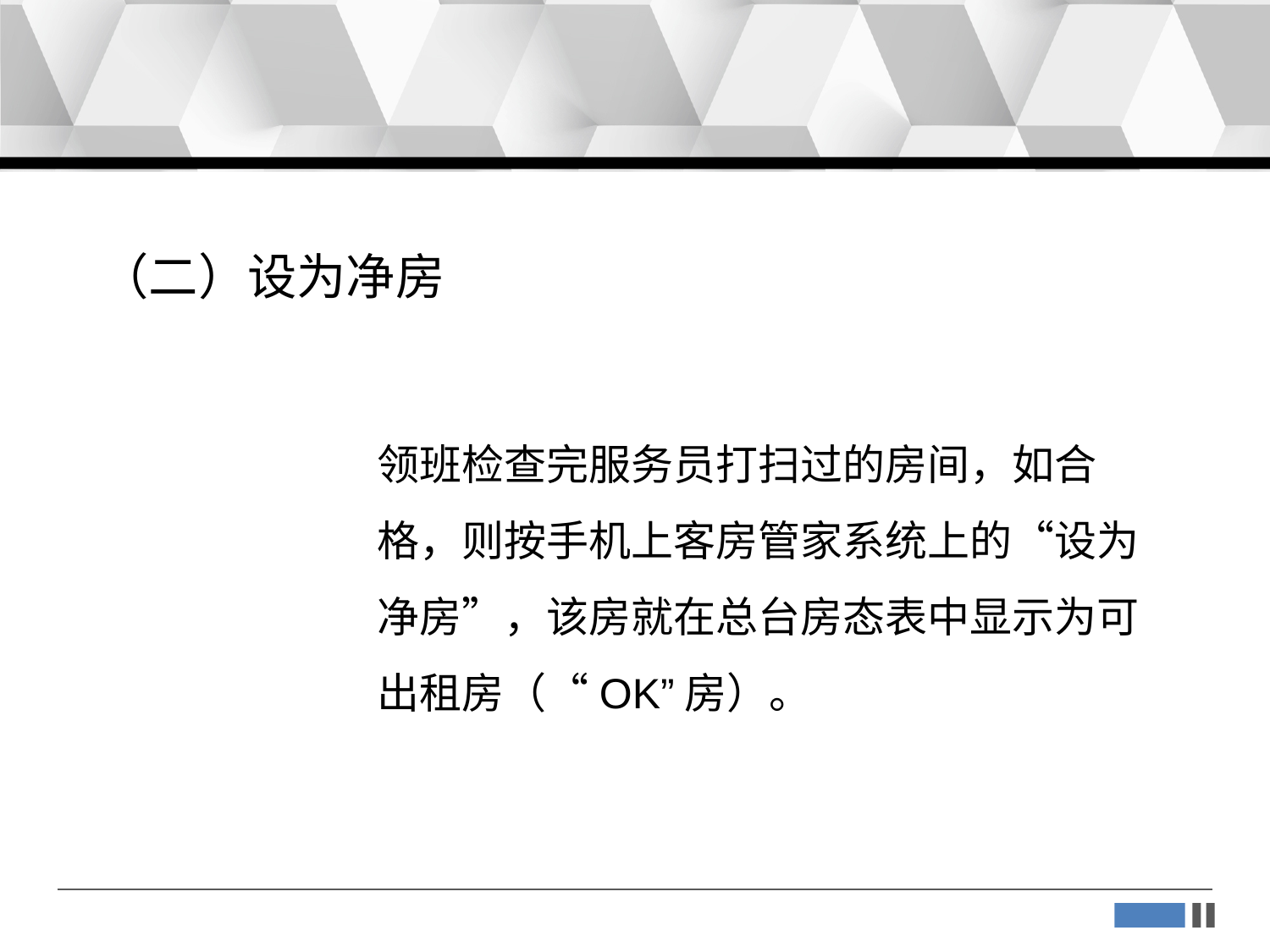

（二）设为净房
领班检查完服务员打扫过的房间，如合格，则按手机上客房管家系统上的“设为净房”，该房就在总台房态表中显示为可出租房（“OK”房）。